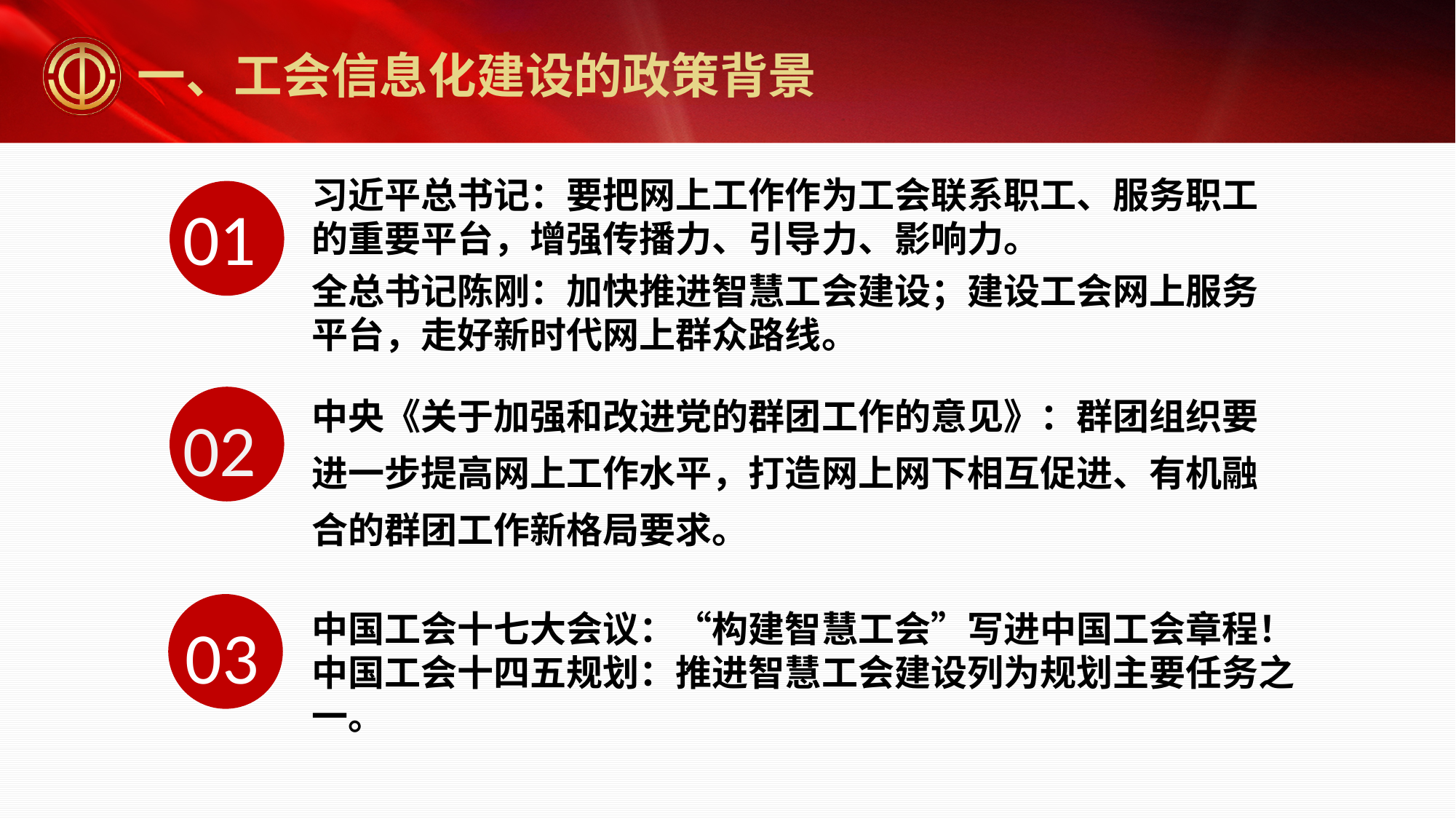

一、工会信息化建设的政策背景
习近平总书记：要把网上工作作为工会联系职工、服务职工的重要平台，增强传播力、引导力、影响力。
全总书记陈刚：加快推进智慧工会建设；建设工会网上服务平台，走好新时代网上群众路线。

01
中央《关于加强和改进党的群团工作的意见》：群团组织要进一步提高网上工作水平，打造网上网下相互促进、有机融合的群团工作新格局要求。

02

03
中国工会十七大会议：“构建智慧工会”写进中国工会章程！
中国工会十四五规划：推进智慧工会建设列为规划主要任务之一。